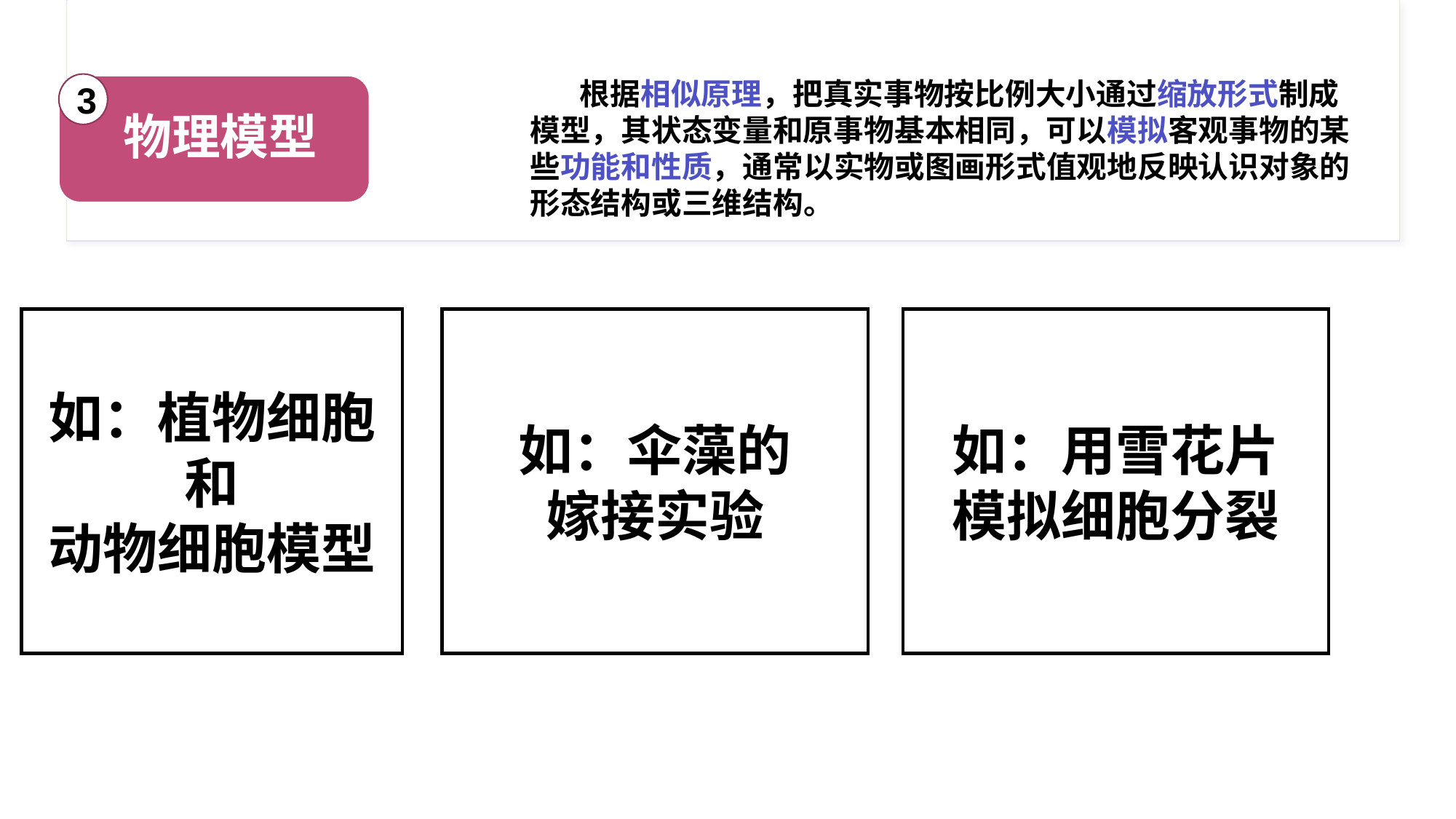

根据相似原理，把真实事物按比例大小通过缩放形式制成模型，其状态变量和原事物基本相同，可以模拟客观事物的某些功能和性质，通常以实物或图画形式值观地反映认识对象的形态结构或三维结构。
3

物理模型
如：植物细胞和
动物细胞模型
如：伞藻的
嫁接实验
如：用雪花片
模拟细胞分裂